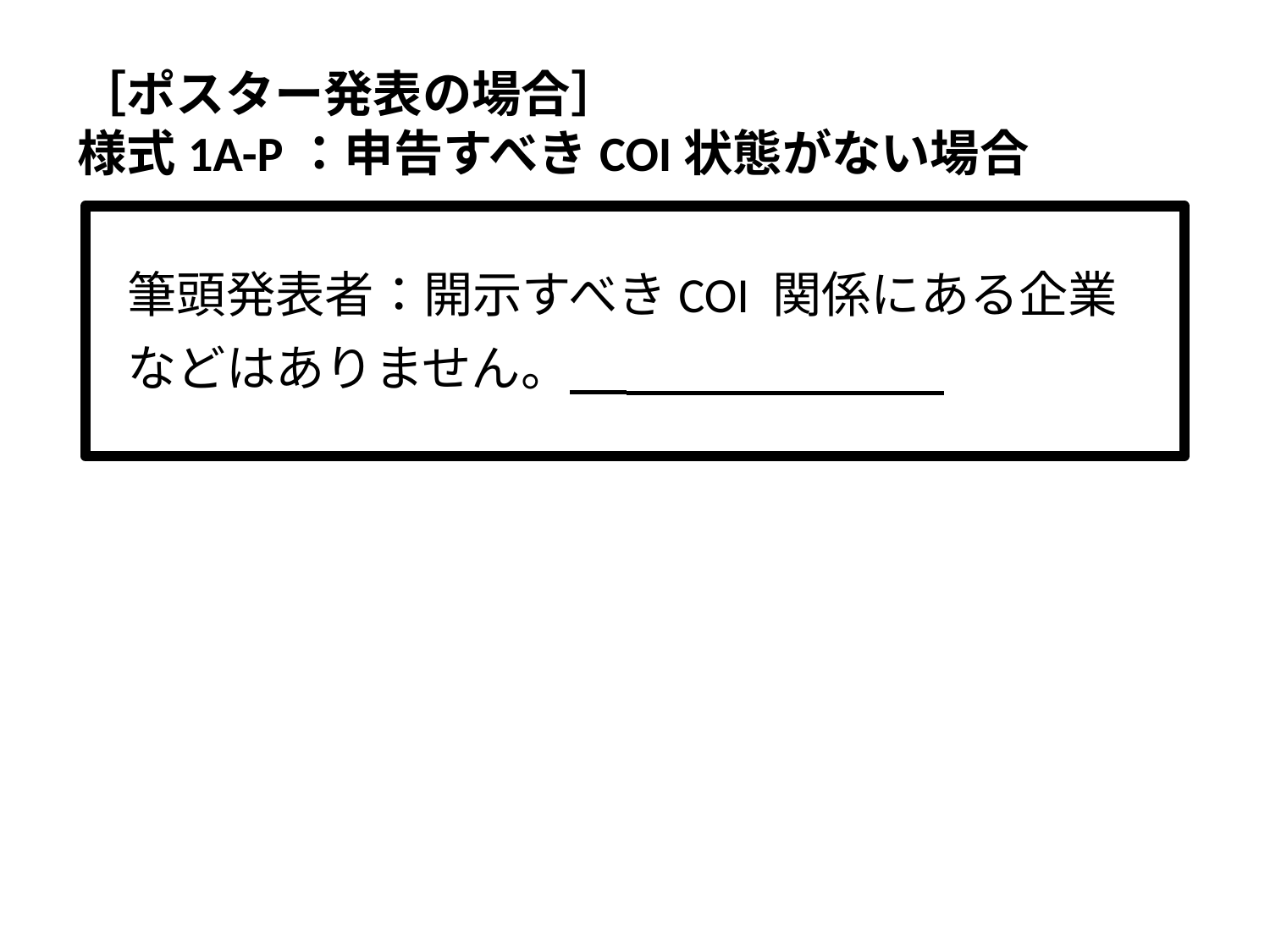

［ポスター発表の場合］
様式1A-P：申告すべきCOI状態がない場合

# 筆頭発表者：開示すべきCOI 関係にある企業などはありません。